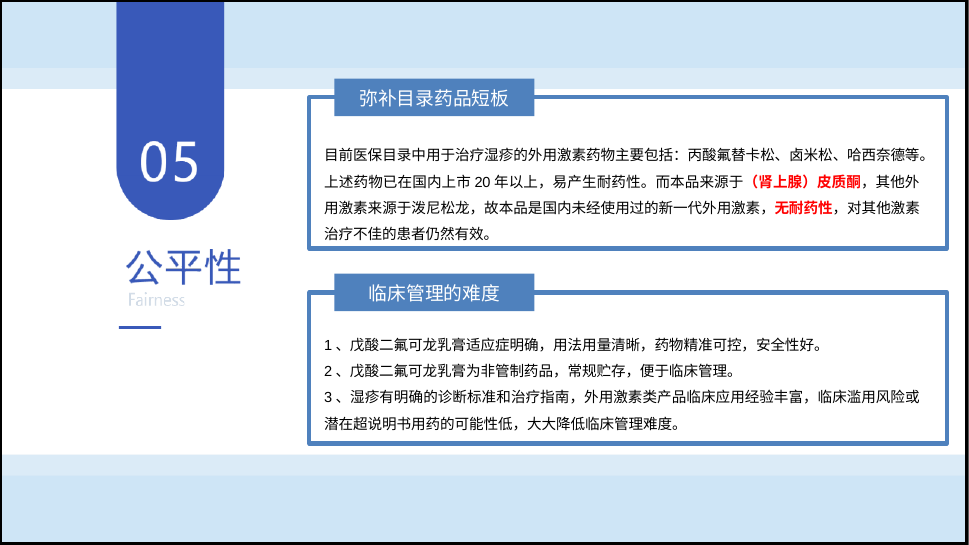

弥补目录药品短板

目前医保目录中用于治疗湿疹的外用激素药物主要包括：丙酸氟替卡松、卤米松、哈西奈德等。上述药物已在国内上市20年以上，易产生耐药性。而本品来源于（肾上腺）皮质酮，其他外用激素来源于泼尼松龙，故本品是国内未经使用过的新一代外用激素，无耐药性，对其他激素治疗不佳的患者仍然有效。

临床管理的难度

1、戊酸二氟可龙乳膏适应症明确，用法用量清晰，药物精准可控，安全性好。
2、戊酸二氟可龙乳膏为非管制药品，常规贮存，便于临床管理。
3、湿疹有明确的诊断标准和治疗指南，外用激素类产品临床应用经验丰富，临床滥用风险或潜在超说明书用药的可能性低，大大降低临床管理难度。